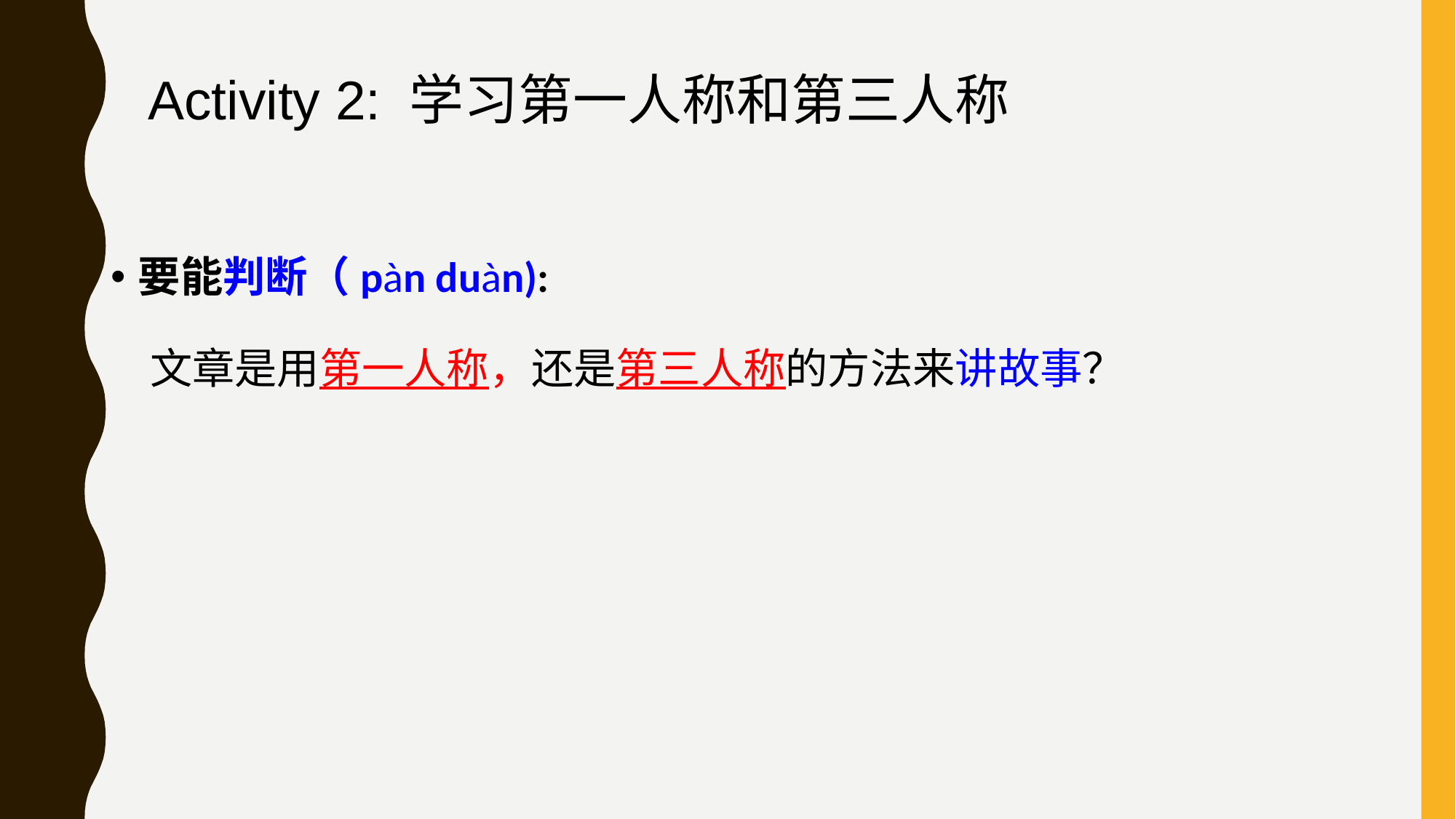

Activity 2: 学习第一人称和第三人称
要能判断（pàn duàn):

   文章是用第一人称，还是第三人称的方法来讲故事？